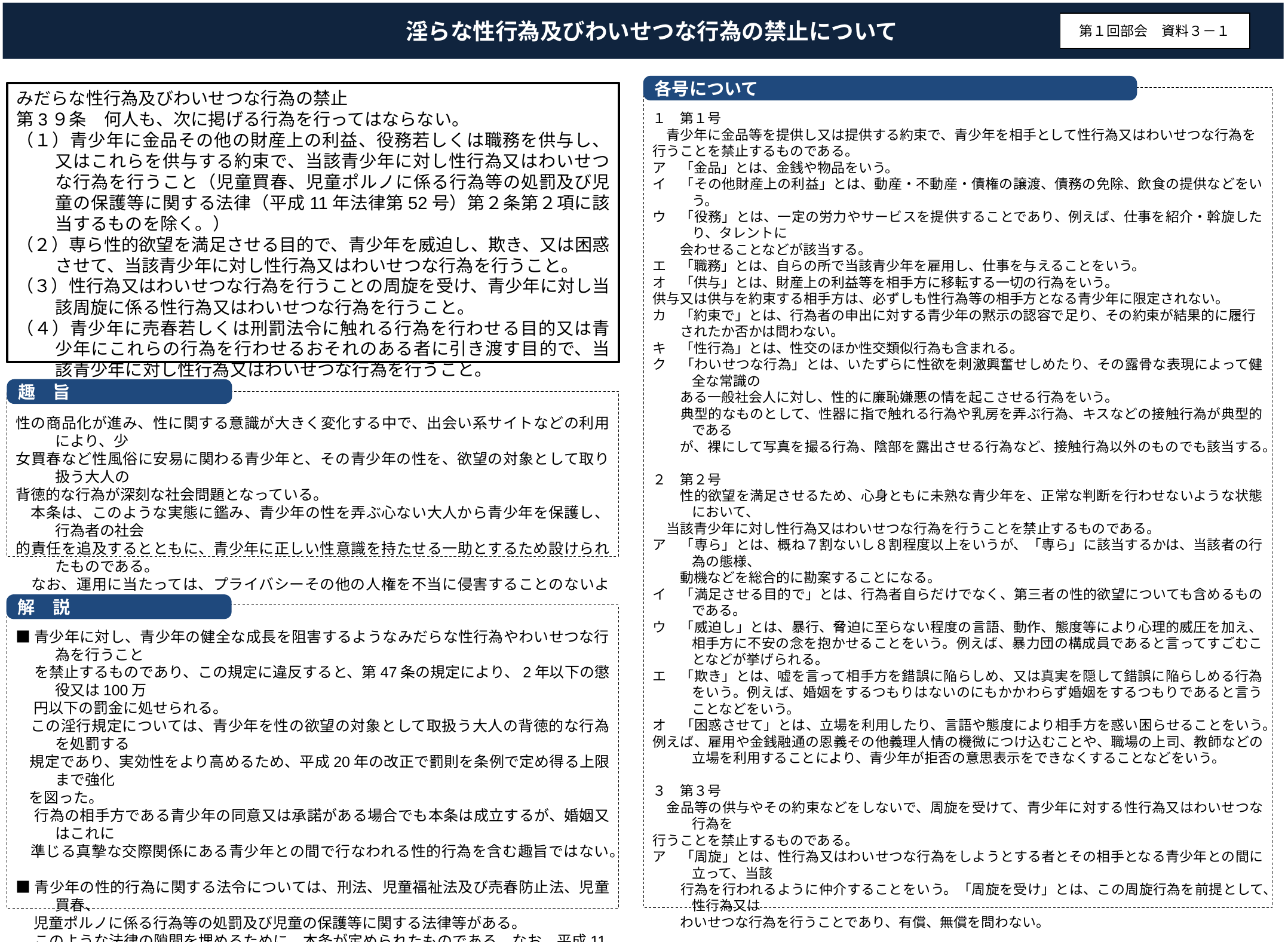

淫らな性行為及びわいせつな行為の禁止について
第１回部会　資料３－１
各号について
みだらな性行為及びわいせつな行為の禁止
第3９条　何人も、次に掲げる行為を行ってはならない。
（１）青少年に金品その他の財産上の利益、役務若しくは職務を供与し、又はこれらを供与する約束で、当該青少年に対し性行為又はわいせつな行為を行うこと（児童買春、児童ポルノに係る行為等の処罰及び児童の保護等に関する法律（平成11年法律第52号）第２条第２項に該当するものを除く。）
（２）専ら性的欲望を満足させる目的で、青少年を威迫し、欺き、又は困惑させて、当該青少年に対し性行為又はわいせつな行為を行うこと。
（３）性行為又はわいせつな行為を行うことの周旋を受け、青少年に対し当該周旋に係る性行為又はわいせつな行為を行うこと。
（４）青少年に売春若しくは刑罰法令に触れる行為を行わせる目的又は青少年にこれらの行為を行わせるおそれのある者に引き渡す目的で、当該青少年に対し性行為又はわいせつな行為を行うこと。

１　第１号
　青少年に金品等を提供し又は提供する約束で、青少年を相手として性行為又はわいせつな行為を
行うことを禁止するものである。
ア　「金品」とは、金銭や物品をいう。
イ　「その他財産上の利益」とは、動産・不動産・債権の譲渡、債務の免除、飲食の提供などをいう。
ウ　「役務」とは、一定の労力やサービスを提供することであり、例えば、仕事を紹介・斡旋したり、タレントに
　　会わせることなどが該当する。
エ　「職務」とは、自らの所で当該青少年を雇用し、仕事を与えることをいう。
オ　「供与」とは、財産上の利益等を相手方に移転する一切の行為をいう。
供与又は供与を約束する相手方は、必ずしも性行為等の相手方となる青少年に限定されない。
カ　「約束で」とは、行為者の申出に対する青少年の黙示の認容で足り、その約束が結果的に履行
　　されたか否かは問わない。
キ　「性行為」とは、性交のほか性交類似行為も含まれる。
ク　「わいせつな行為」とは、いたずらに性欲を刺激興奮せしめたり、その露骨な表現によって健全な常識の
　　ある一般社会人に対し、性的に廉恥嫌悪の情を起こさせる行為をいう。
　　典型的なものとして、性器に指で触れる行為や乳房を弄ぶ行為、キスなどの接触行為が典型的である
　　が、裸にして写真を撮る行為、陰部を露出させる行為など、接触行為以外のものでも該当する。

２　第２号
　　性的欲望を満足させるため、心身ともに未熟な青少年を、正常な判断を行わせないような状態において、
　当該青少年に対し性行為又はわいせつな行為を行うことを禁止するものである。
ア　「専ら」とは、概ね７割ないし８割程度以上をいうが、「専ら」に該当するかは、当該者の行為の態様、
　　動機などを総合的に勘案することになる。
イ　「満足させる目的で」とは、行為者自らだけでなく、第三者の性的欲望についても含めるものである。
ウ　「威迫し」とは、暴行、脅迫に至らない程度の言語、動作、態度等により心理的威圧を加え、相手方に不安の念を抱かせることをいう。例えば、暴力団の構成員であると言ってすごむことなどが挙げられる。
エ　「欺き」とは、嘘を言って相手方を錯誤に陥らしめ、又は真実を隠して錯誤に陥らしめる行為をいう。例えば、婚姻をするつもりはないのにもかかわらず婚姻をするつもりであると言うことなどをいう。
オ　「困惑させて」とは、立場を利用したり、言語や態度により相手方を惑い困らせることをいう。
例えば、雇用や金銭融通の恩義その他義理人情の機微につけ込むことや、職場の上司、教師などの立場を利用することにより、青少年が拒否の意思表示をできなくすることなどをいう。

３　第３号
　金品等の供与やその約束などをしないで、周旋を受けて、青少年に対する性行為又はわいせつな行為を
行うことを禁止するものである。
ア　「周旋」とは、性行為又はわいせつな行為をしようとする者とその相手となる青少年との間に立って、当該
　　行為を行われるように仲介することをいう。「周旋を受け」とは、この周旋行為を前提として、性行為又は
　　わいせつな行為を行うことであり、有償、無償を問わない。

４　第４号
　売春や薬物使用などをさせるため、又はそのおそれのある者に引き渡すために、青少年に対する性行為又は
わいせつな行為を行うことを禁止するものである。
　青少年を犯罪に巻き込む目的や、不純な目的をもってする性的行為を未然に防止することが第一の目的
であるが、このような行為を組織的に行っている集団等に対しても、この規定の効力発揮が期待できる。
ア　「売春」とは、対償を受け又は受ける約束で、不特定の相手方と性交することをいう（売春防止法第２条）。
イ　「刑罰法令に触れる行為」とは、公然わいせつ、淫行勧誘、窃盗などの刑法犯罪だけではなく、覚せい剤の使用など、覚せい剤取締法違反といった特別法違反の犯罪も含む。
趣　旨

性の商品化が進み、性に関する意識が大きく変化する中で、出会い系サイトなどの利用により、少
女買春など性風俗に安易に関わる青少年と、その青少年の性を、欲望の対象として取り扱う大人の
背徳的な行為が深刻な社会問題となっている。
　本条は、このような実態に鑑み、青少年の性を弄ぶ心ない大人から青少年を保護し、行為者の社会
的責任を追及するとともに、青少年に正しい性意識を持たせる一助とするため設けられたものである。
　なお、運用に当たっては、プライバシーその他の人権を不当に侵害することのないよう、取り締まりの対
象行為を、その動機や手段において社会的に非難を浴びるような四つの性的行為に限定している。
解　説

■青少年に対し、青少年の健全な成長を阻害するようなみだらな性行為やわいせつな行為を行うこと
　 を禁止するものであり、この規定に違反すると、第47条の規定により、2年以下の懲役又は100万
　 円以下の罰金に処せられる。
   この淫行規定については、青少年を性の欲望の対象として取扱う大人の背徳的な行為を処罰する
   規定であり、実効性をより高めるため、平成20年の改正で罰則を条例で定め得る上限まで強化
   を図った。
　 行為の相手方である青少年の同意又は承諾がある場合でも本条は成立するが、婚姻又はこれに
   準じる真摯な交際関係にある青少年との間で行なわれる性的行為を含む趣旨ではない。

■青少年の性的行為に関する法令については、刑法、児童福祉法及び売春防止法、児童買春、
　 児童ポルノに係る行為等の処罰及び児童の保護等に関する法律等がある。
　 このような法律の隙間を埋めるために、本条が定められたものである。なお、平成11年11月に施
   行された「児童買春、児童ポルノに係る行為等の処罰及び児童の保護等に関する法律」の成立
   により、この法律と重複する部分については失効している。